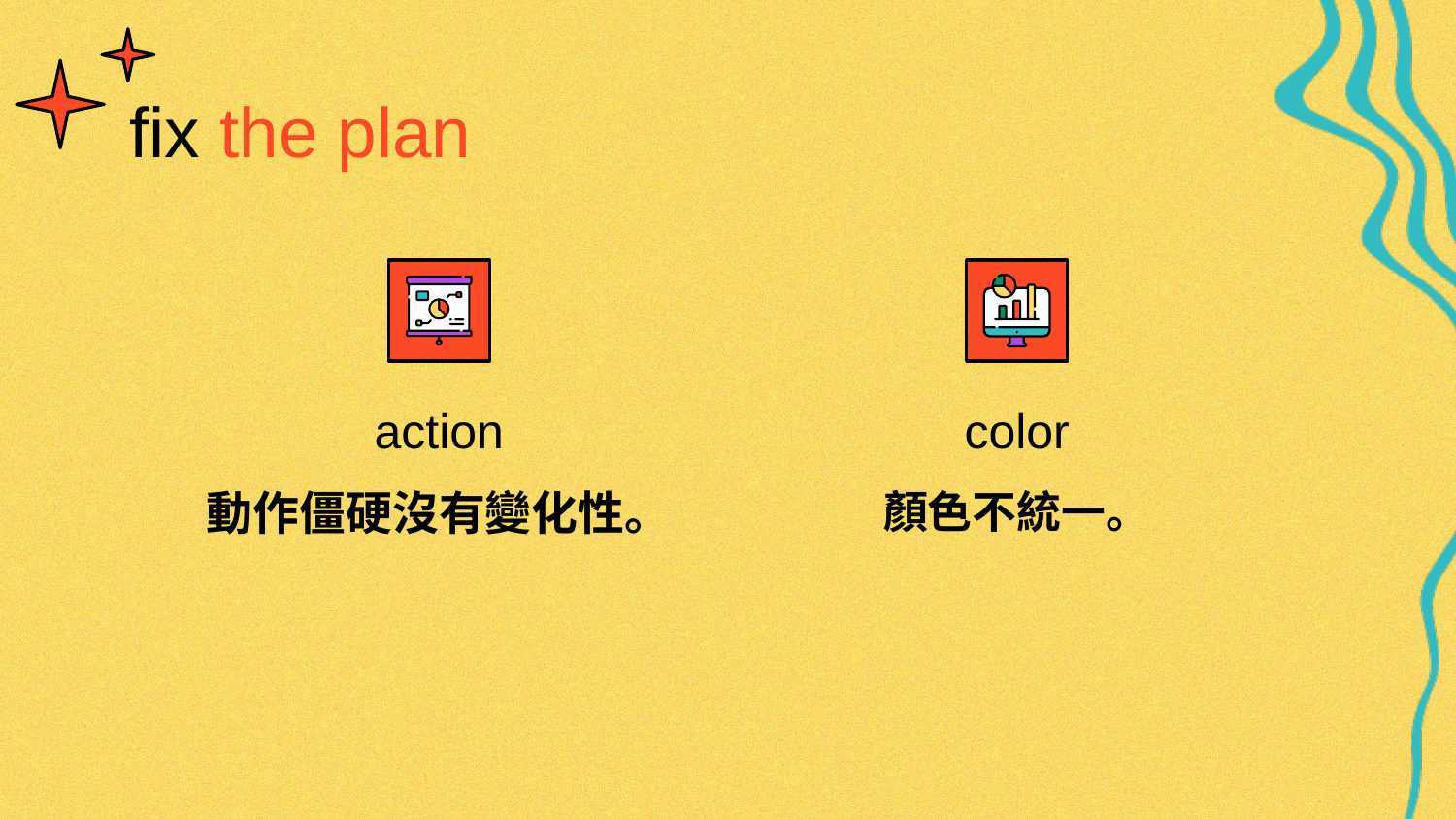

fix the plan

# action

color
動作僵硬沒有變化性。
顏色不統一。